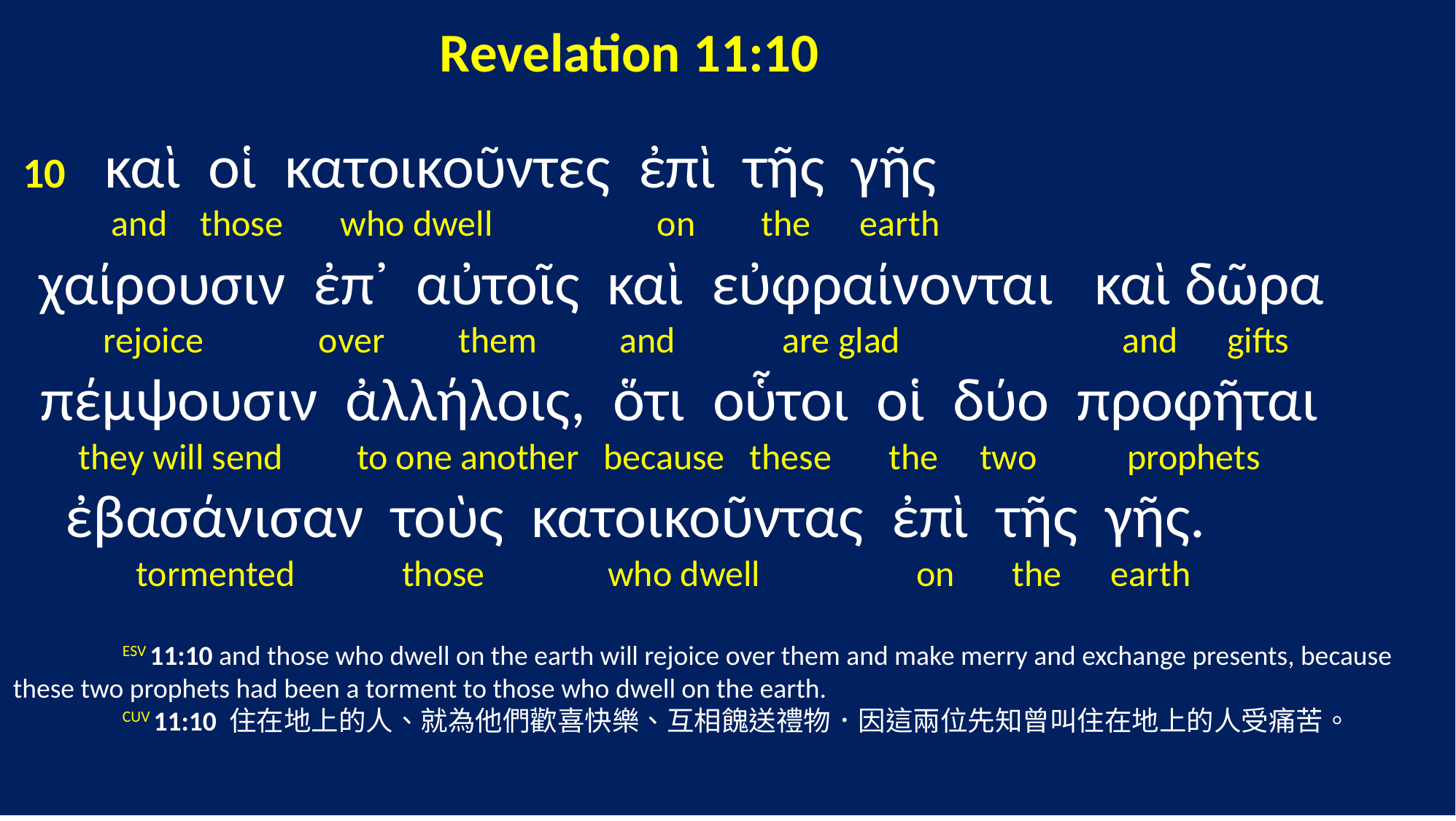

Revelation 11:10

 10    καὶ  οἱ  κατοικοῦντες  ἐπὶ  τῆς  γῆς
            and    those       who dwell                    on        the      earth
  χαίρουσιν  ἐπ᾽  αὐτοῖς  καὶ  εὐφραίνονται   καὶ δῶρα
           rejoice              over         them          and             are glad                           and      gifts
  πέμψουσιν  ἀλλήλοις,  ὅτι  οὗτοι  οἱ  δύο  προφῆται
        they will send         to one another   because   these       the     two           prophets
    ἐβασάνισαν  τοὺς  κατοικοῦντας  ἐπὶ  τῆς  γῆς.
               tormented             those               who dwell                   on       the      earth

	ESV 11:10 and those who dwell on the earth will rejoice over them and make merry and exchange presents, because these two prophets had been a torment to those who dwell on the earth.
	CUV 11:10 住在地上的人、就為他們歡喜快樂、互相餽送禮物．因這兩位先知曾叫住在地上的人受痛苦。